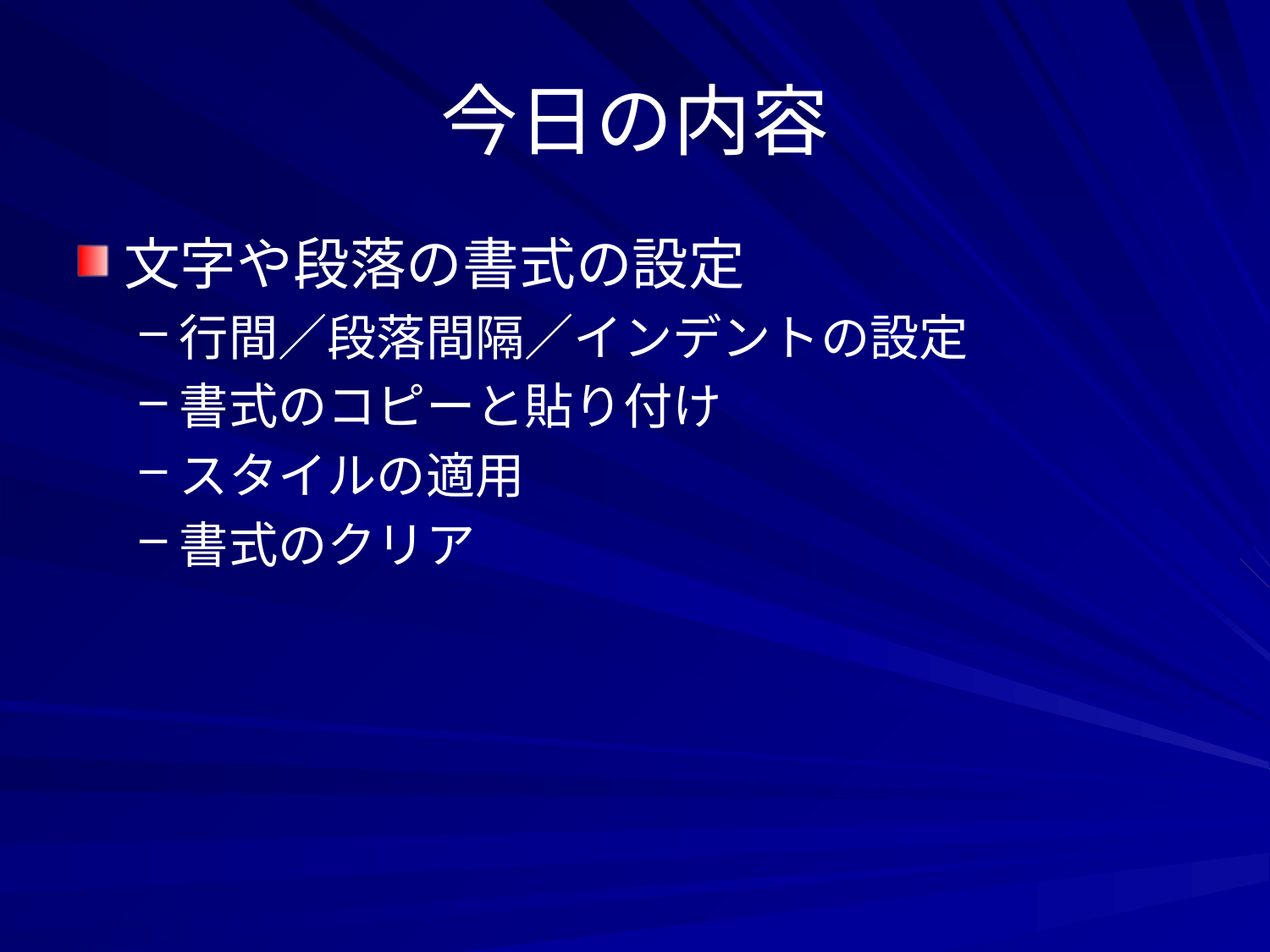

# 今日の内容
文字や段落の書式の設定
行間／段落間隔／インデントの設定
書式のコピーと貼り付け
スタイルの適用
書式のクリア